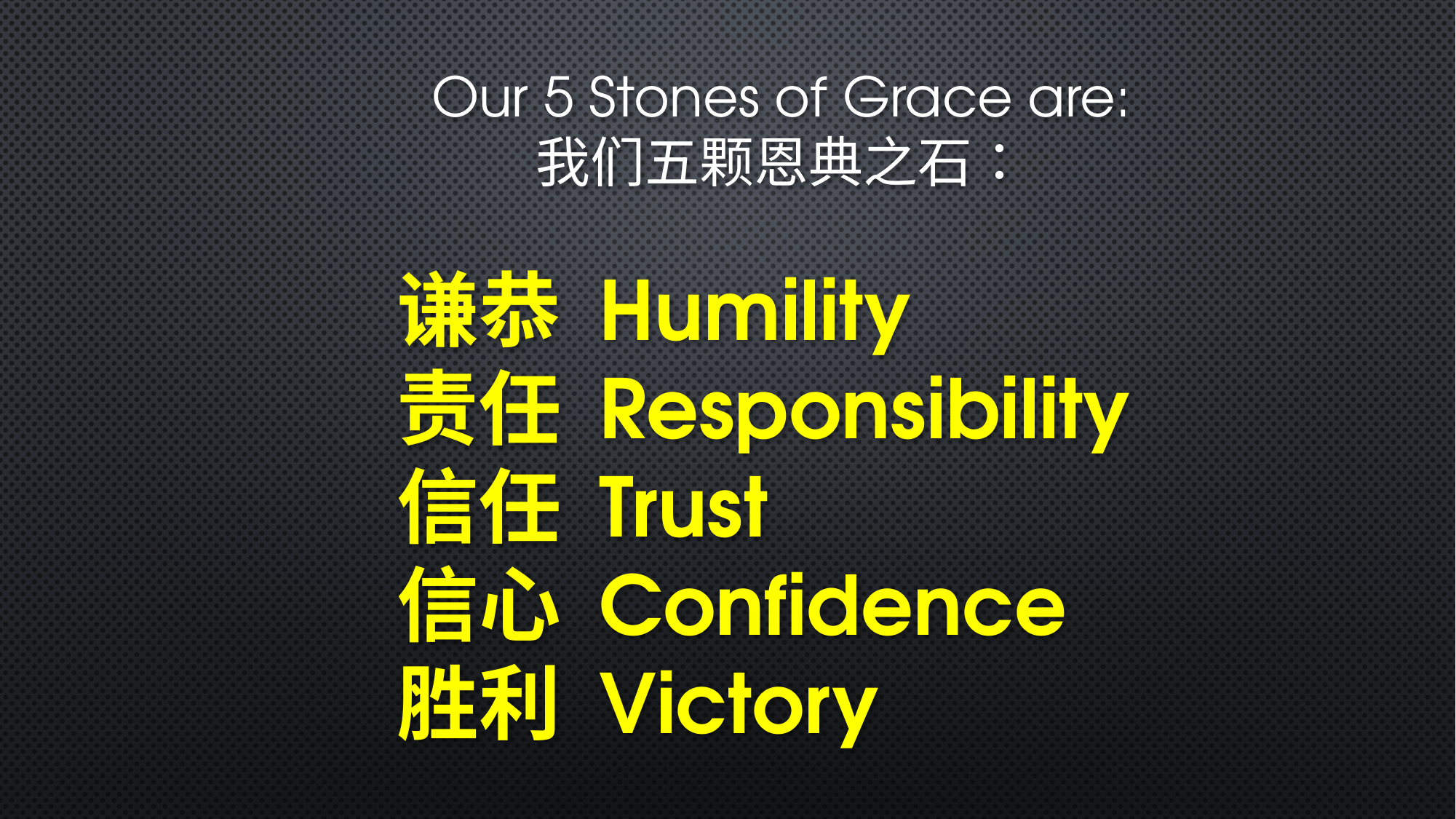

Our 5 Stones of Grace are:
我们五颗恩典之石：

谦恭 Humility
责任 Responsibility
信任 Trust
信心 Confidence
胜利 Victory